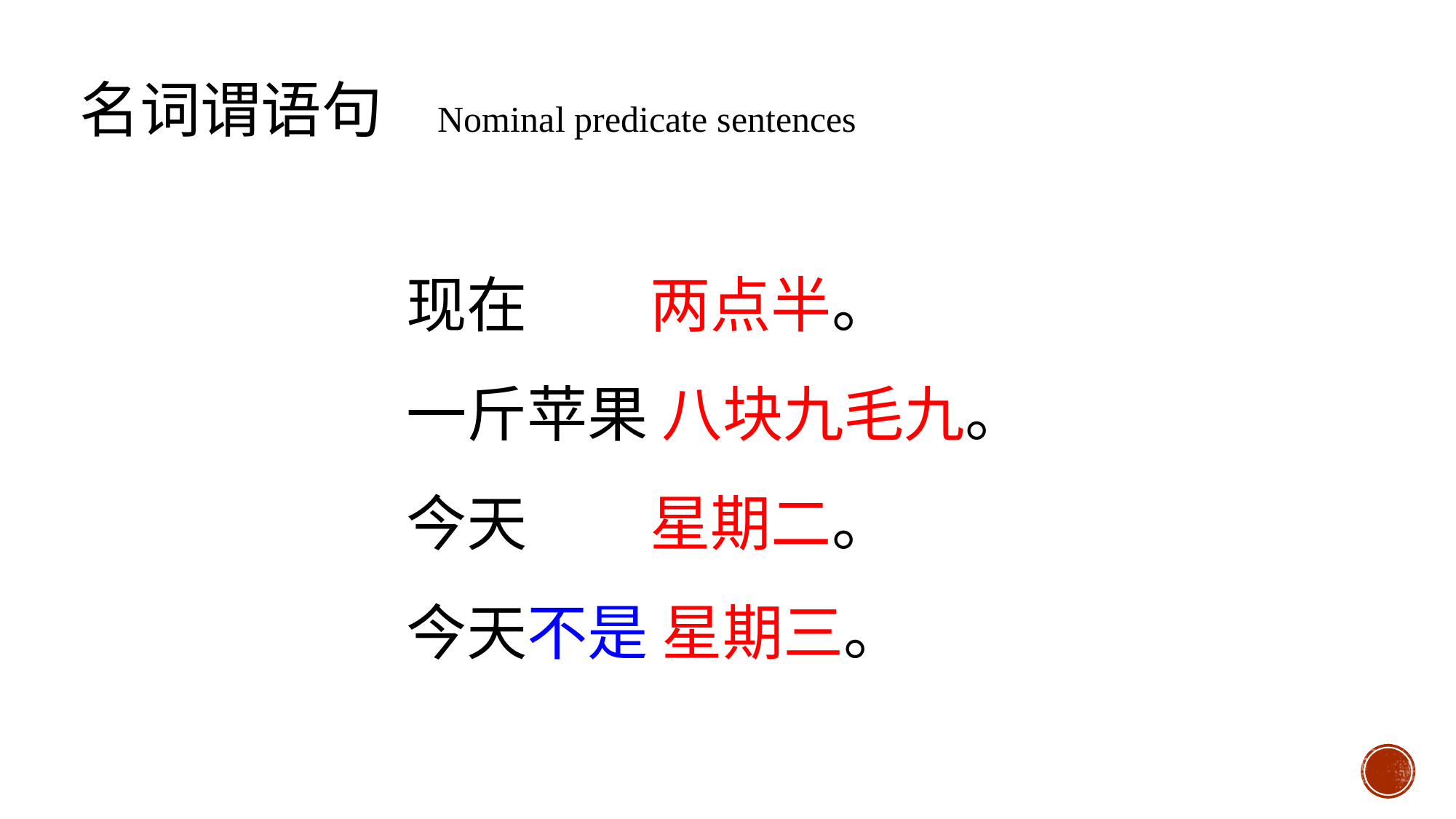

名词谓语句   Nominal predicate sentences
现在         两点半。
一斤苹果 八块九毛九。
今天         星期二。
今天不是 星期三。